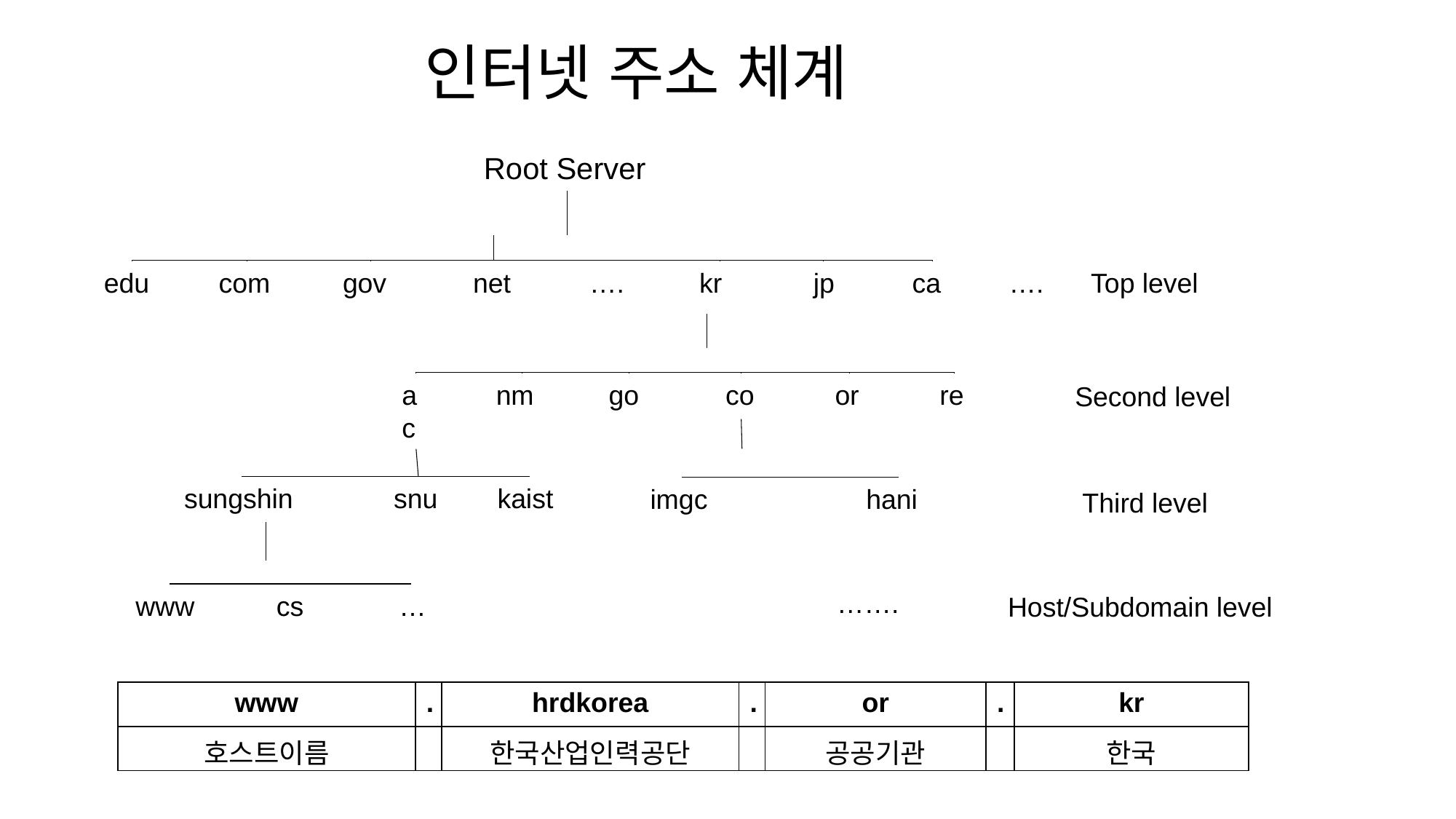

# 인터넷 주소 체계
Root Server
edu
com
gov
 net
….
 kr
 jp
 ca
….
Top level
ac
nm
go
 co
or
re
Second level
sungshin
snu
kaist
imgc
hani
Third level
 …….
www
cs
 …
Host/Subdomain level
| www | . | hrdkorea | . | or | . | kr |
| --- | --- | --- | --- | --- | --- | --- |
| 호스트이름 |  | 한국산업인력공단 |  | 공공기관 |  | 한국 |